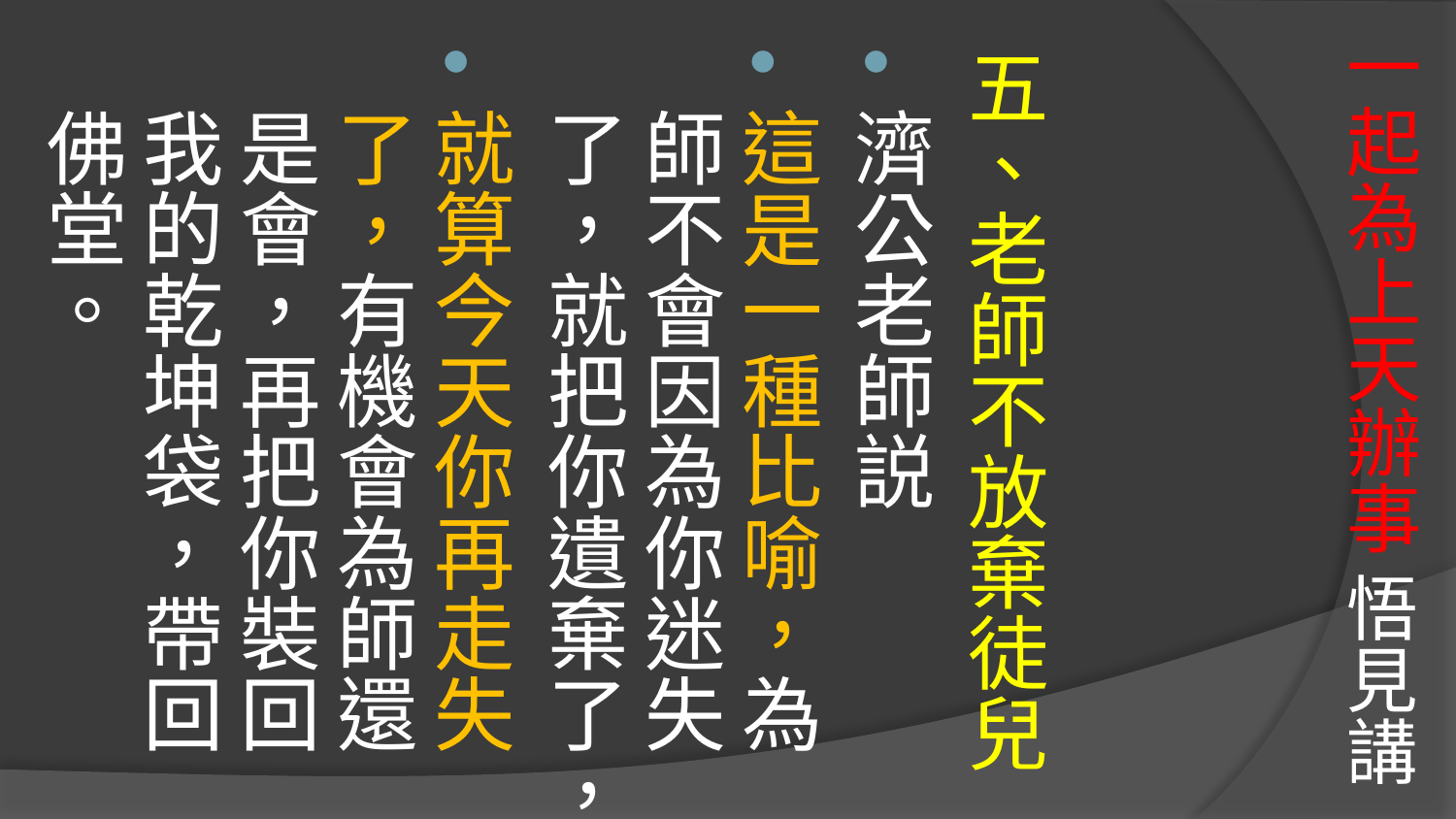

# 一起為上天辦事 悟見講
五、老師不放棄徒兒
濟公老師説
這是一種比喻，為師不會因為你迷失了，就把你遺棄了，
就算今天你再走失了，有機會為師還是會，再把你裝回我的乾坤袋，帶回佛堂。